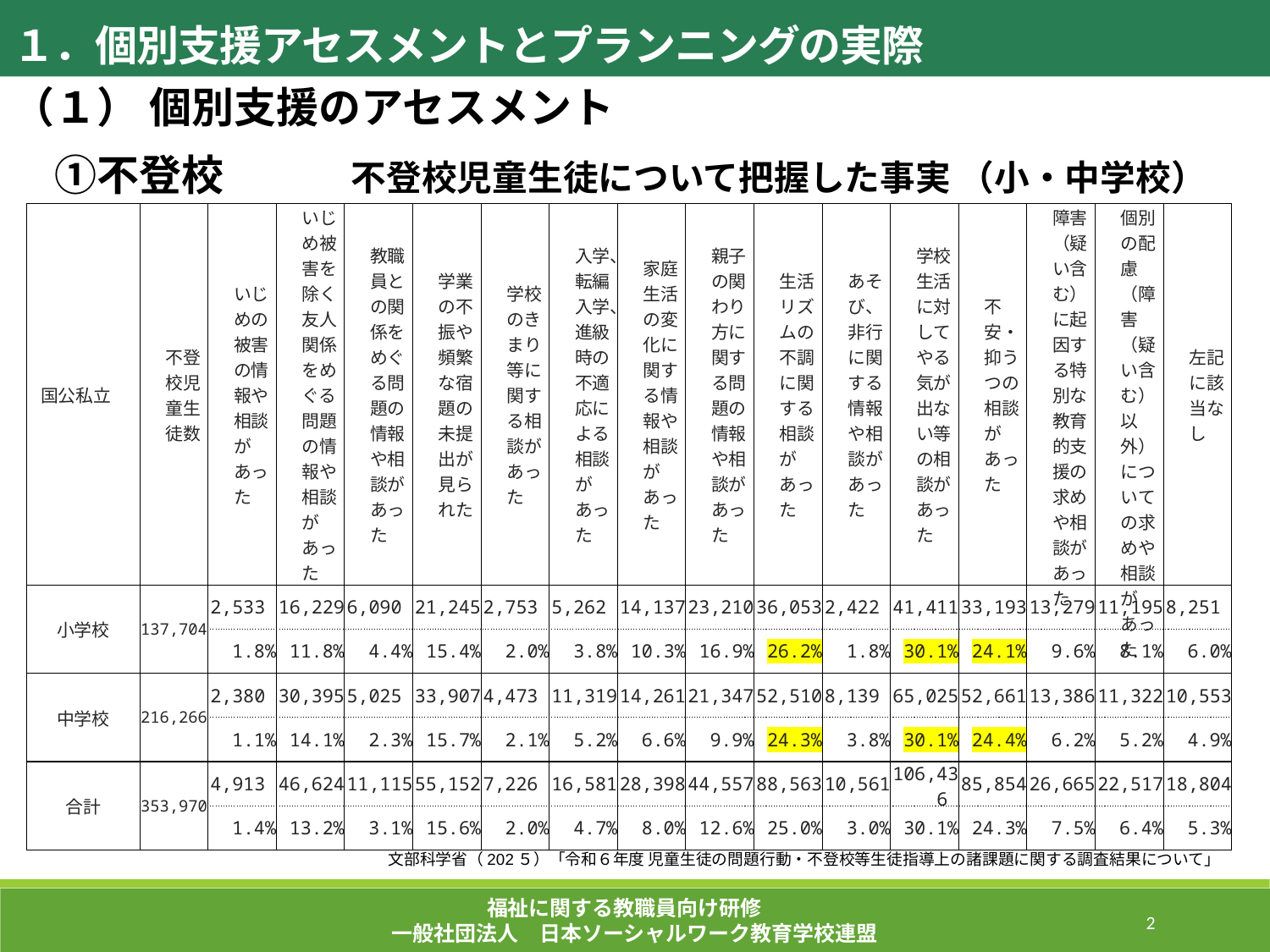

１．個別支援アセスメントとプランニングの実際
（１） 個別支援のアセスメント

　①不登校　　　不登校児童生徒について把握した事実 （小・中学校）
| 国公私立 | 不登校児童生徒数 | いじめの被害の情報や相談があった | いじめ被害を除く友人関係をめぐる問題の情報や相談があった | 教職員との関係をめぐる問題の情報や相談があった | 学業の不振や頻繁な宿題の未提出が見られた | 学校のきまり等に関する相談があった | 入学、転編入学、進級時の不適応による相談があった | 家庭生活の変化に関する情報や相談があった | 親子の関わり方に関する問題の情報や相談があった | 生活リズムの不調に関する相談があった | あそび、非行に関する情報や相談があった | 学校生活に対してやる気が出ない等の相談があった | 不安・抑うつの相談があった | 障害（疑い含む）に起因する特別な教育的支援の求めや相談があった | 個別の配慮（障害（疑い含む）以外）についての求めや相談があった | 左記に該当なし |
| --- | --- | --- | --- | --- | --- | --- | --- | --- | --- | --- | --- | --- | --- | --- | --- | --- |
| 小学校 | 137,704 | 2,533 | 16,229 | 6,090 | 21,245 | 2,753 | 5,262 | 14,137 | 23,210 | 36,053 | 2,422 | 41,411 | 33,193 | 13,279 | 11,195 | 8,251 |
|  |  | 1.8% | 11.8% | 4.4% | 15.4% | 2.0% | 3.8% | 10.3% | 16.9% | 26.2% | 1.8% | 30.1% | 24.1% | 9.6% | 8.1% | 6.0% |
| 中学校 | 216,266 | 2,380 | 30,395 | 5,025 | 33,907 | 4,473 | 11,319 | 14,261 | 21,347 | 52,510 | 8,139 | 65,025 | 52,661 | 13,386 | 11,322 | 10,553 |
|  |  | 1.1% | 14.1% | 2.3% | 15.7% | 2.1% | 5.2% | 6.6% | 9.9% | 24.3% | 3.8% | 30.1% | 24.4% | 6.2% | 5.2% | 4.9% |
| 合計 | 353,970 | 4,913 | 46,624 | 11,115 | 55,152 | 7,226 | 16,581 | 28,398 | 44,557 | 88,563 | 10,561 | 106,436 | 85,854 | 26,665 | 22,517 | 18,804 |
|  |  | 1.4% | 13.2% | 3.1% | 15.6% | 2.0% | 4.7% | 8.0% | 12.6% | 25.0% | 3.0% | 30.1% | 24.3% | 7.5% | 6.4% | 5.3% |
文部科学省（202５）「令和６年度 児童生徒の問題行動・不登校等生徒指導上の諸課題に関する調査結果について」
福祉に関する教職員向け研修
一般社団法人　日本ソーシャルワーク教育学校連盟
2